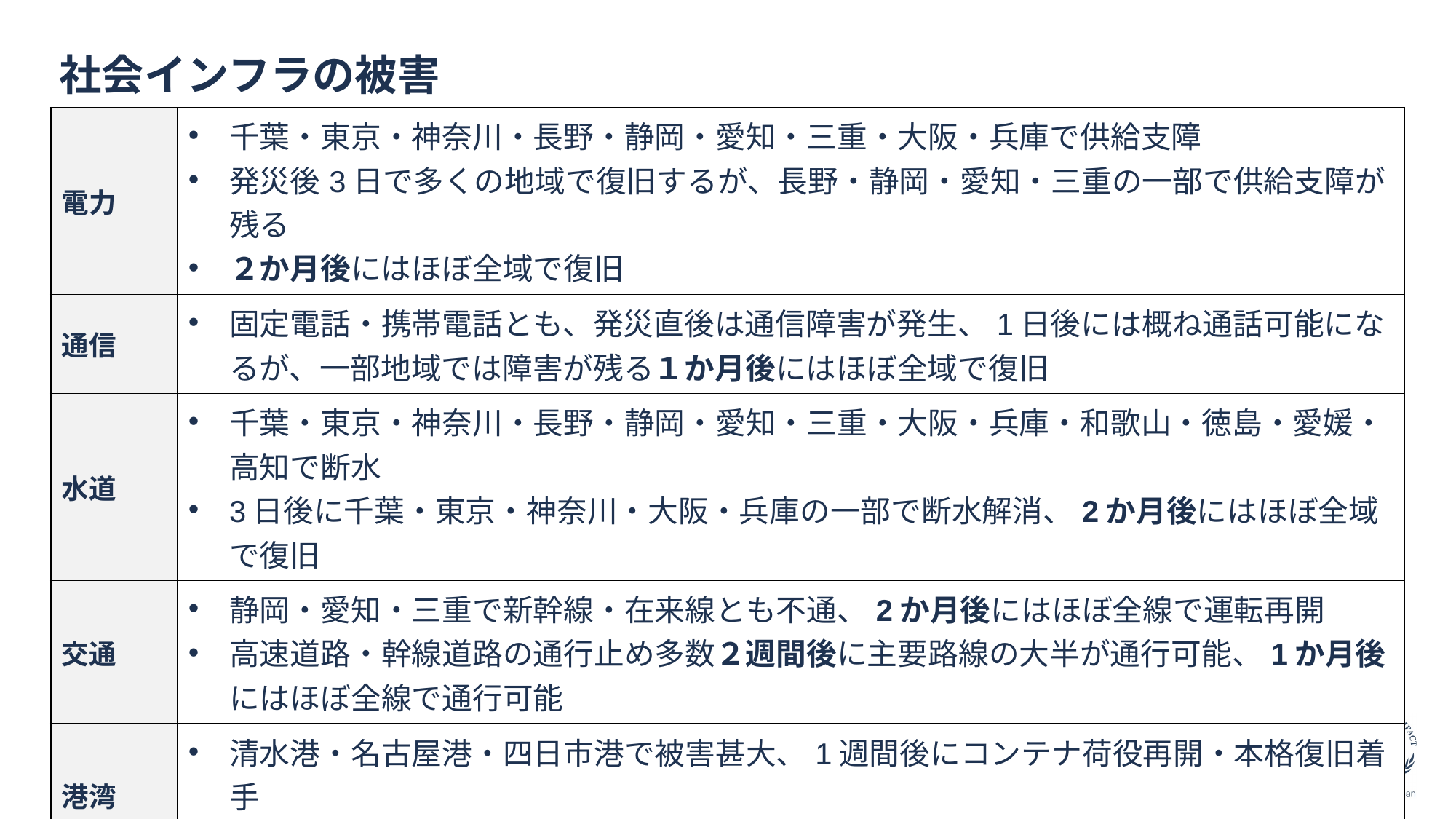

# 社会インフラの被害
| 電力 | 千葉・東京・神奈川・長野・静岡・愛知・三重・大阪・兵庫で供給支障 発災後3日で多くの地域で復旧するが、長野・静岡・愛知・三重の一部で供給支障が残る ２か月後にはほぼ全域で復旧 |
| --- | --- |
| 通信 | 固定電話・携帯電話とも、発災直後は通信障害が発生、1日後には概ね通話可能になるが、一部地域では障害が残る１か月後にはほぼ全域で復旧 |
| 水道 | 千葉・東京・神奈川・長野・静岡・愛知・三重・大阪・兵庫・和歌山・徳島・愛媛・高知で断水 3日後に千葉・東京・神奈川・大阪・兵庫の一部で断水解消、2か月後にはほぼ全域で復旧 |
| 交通 | 静岡・愛知・三重で新幹線・在来線とも不通、2か月後にはほぼ全線で運転再開 高速道路・幹線道路の通行止め多数２週間後に主要路線の大半が通行可能、1か月後にはほぼ全線で通行可能 |
| 港湾 | 清水港・名古屋港・四日市港で被害甚大、1週間後にコンテナ荷役再開・本格復旧着手 2か月後に静岡・愛知・三重の港湾ほぼ復旧 |
| 燃料 | 静岡（富士石油）、愛知（コスモ石油四日市製油所、ENEOS知多製油所）の石油コンビナートで大規模火災が起こり、非常用発電用の重油を含め、軽油、ガソリン等の供給困難 燃料関連施設の完全な復旧には期間が指定できないほどの時間を要する |